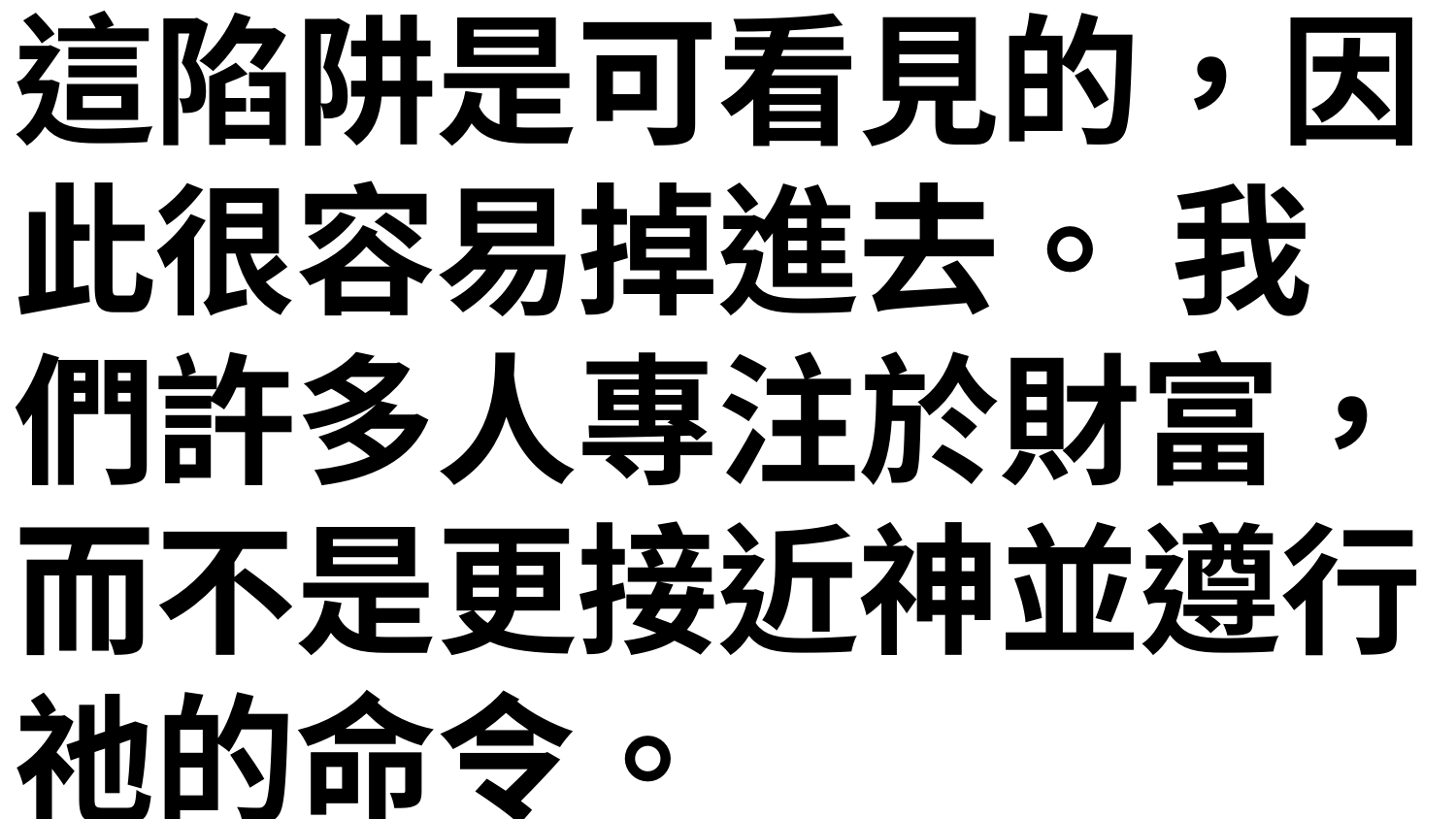

這陷阱是可看見的，因此很容易掉進去。 我們許多人專注於財富，而不是更接近神並遵行祂的命令。